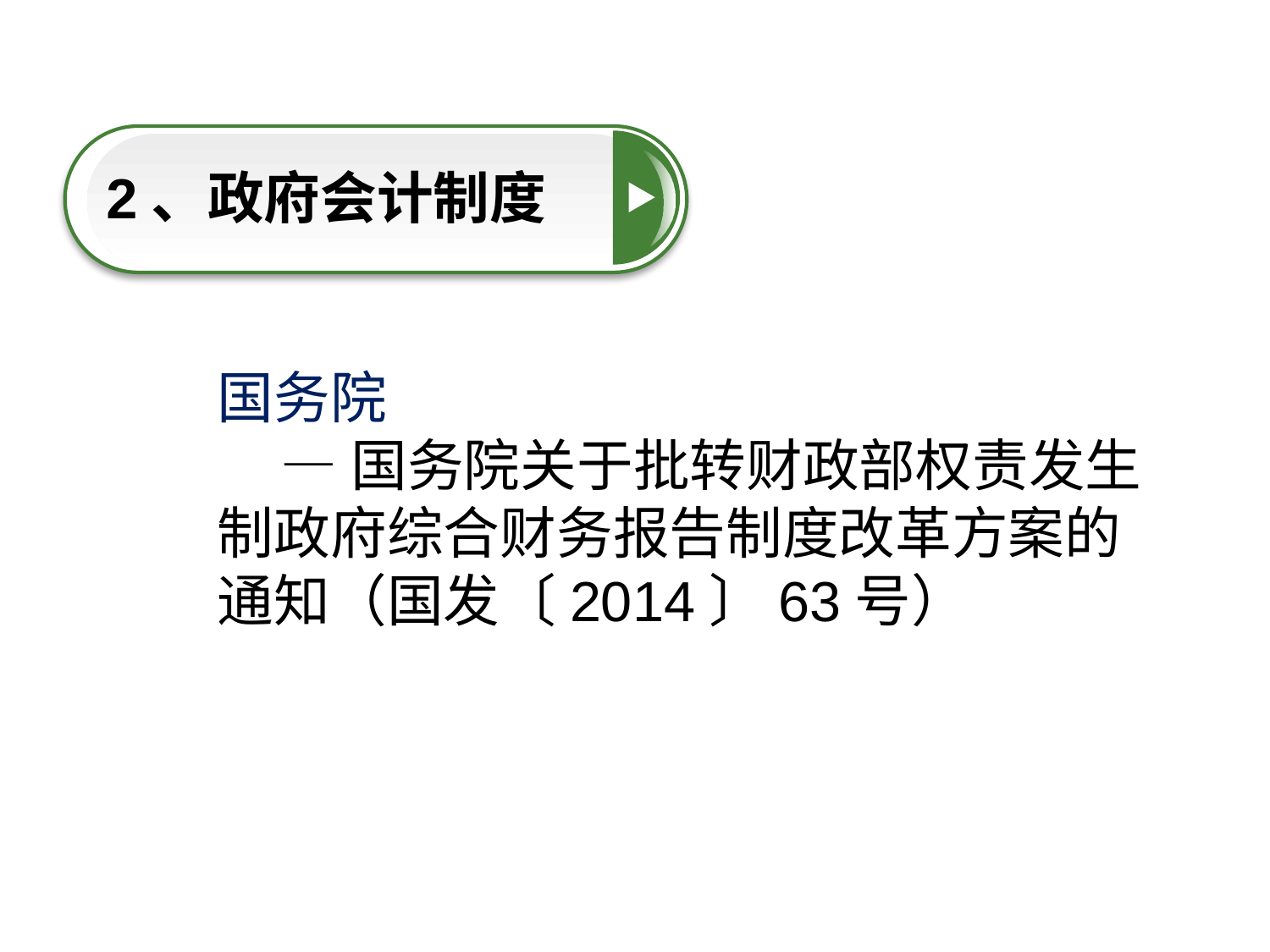

2、政府会计制度

点击添加文本
国务院
     —国务院关于批转财政部权责发生制政府综合财务报告制度改革方案的通知（国发〔2014〕63号）
点击添加文本
点击添加文本
点击添加文本